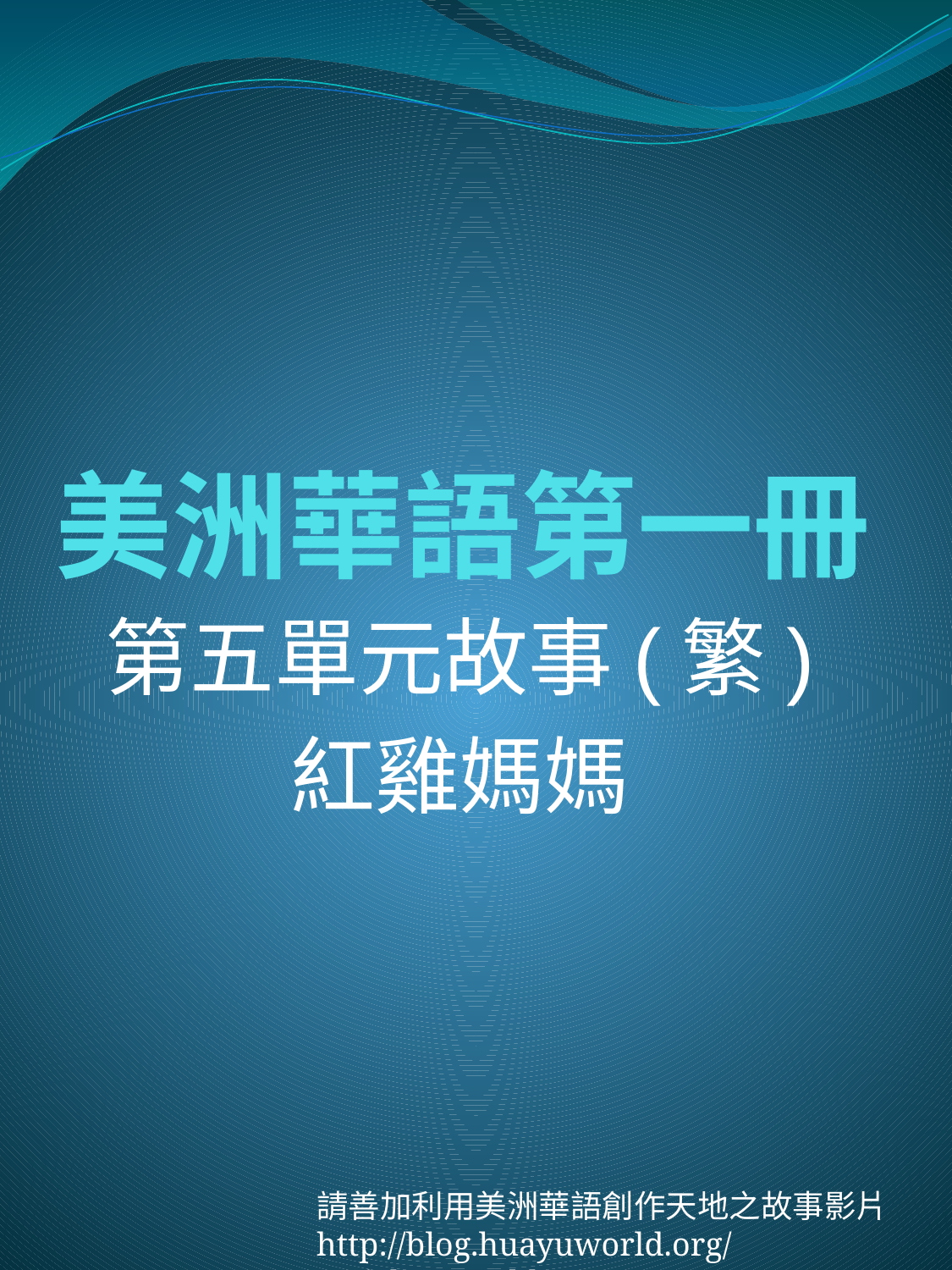

# 美洲華語第一冊
第五單元故事(繁)
紅雞媽媽
請善加利用美洲華語創作天地之故事影片
http://blog.huayuworld.org/meizhouworld